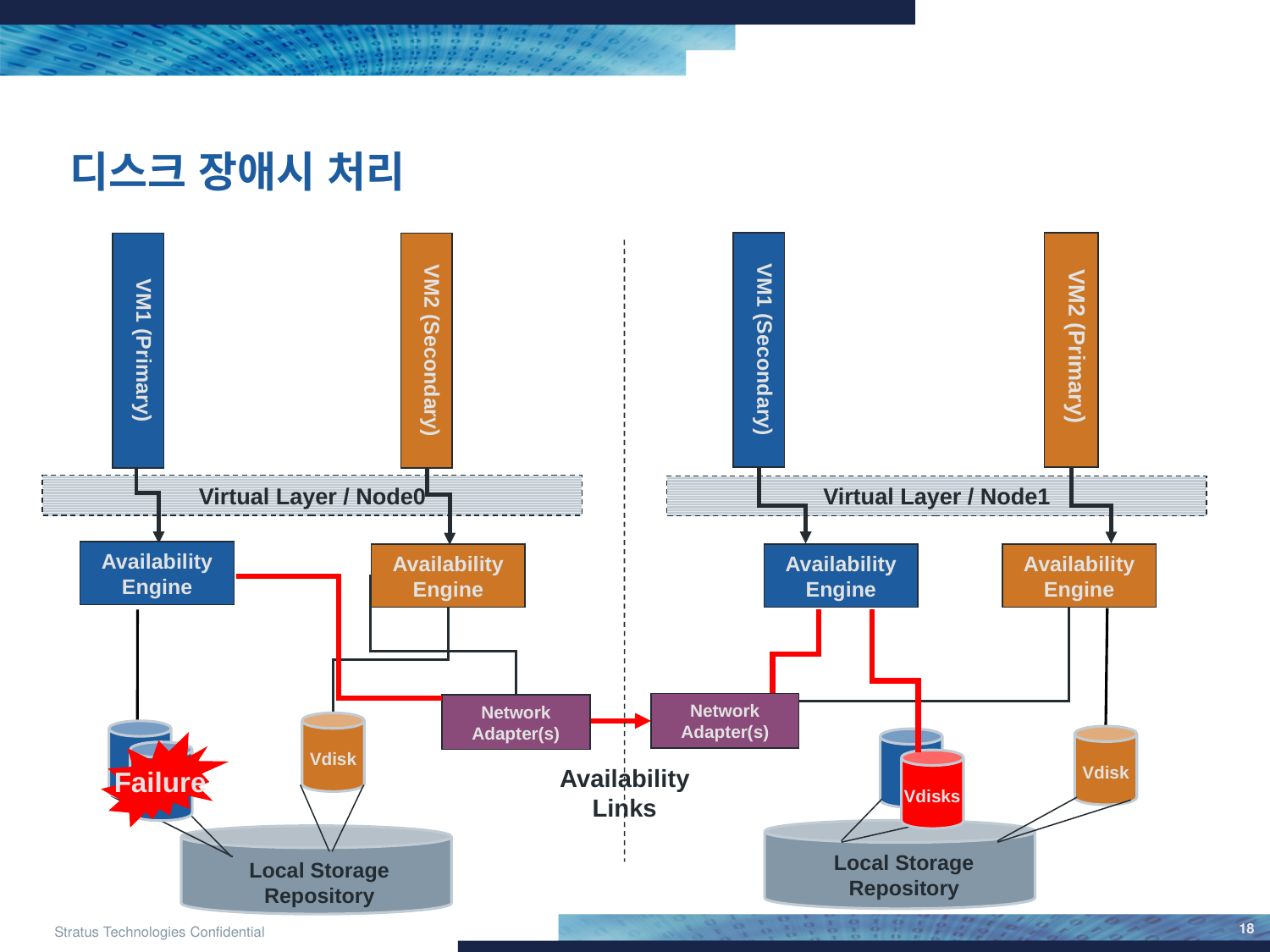

# 디스크 장애시 처리
VM2 (Primary)
VM1 (Secondary)
VM1 (Primary)
VM2 (Secondary)

Virtual Layer / Node0
Virtual Layer / Node1
Availability Engine
Availability Engine
Availability Engine
Availability Engine
Network Adapter(s)
Network Adapter(s)

Vdisk

Vdisk

Failure

Vdisks

Vdisks
Availability Links

Local Storage
Repository

Local Storage
Repository
18
Stratus Technologies Confidential